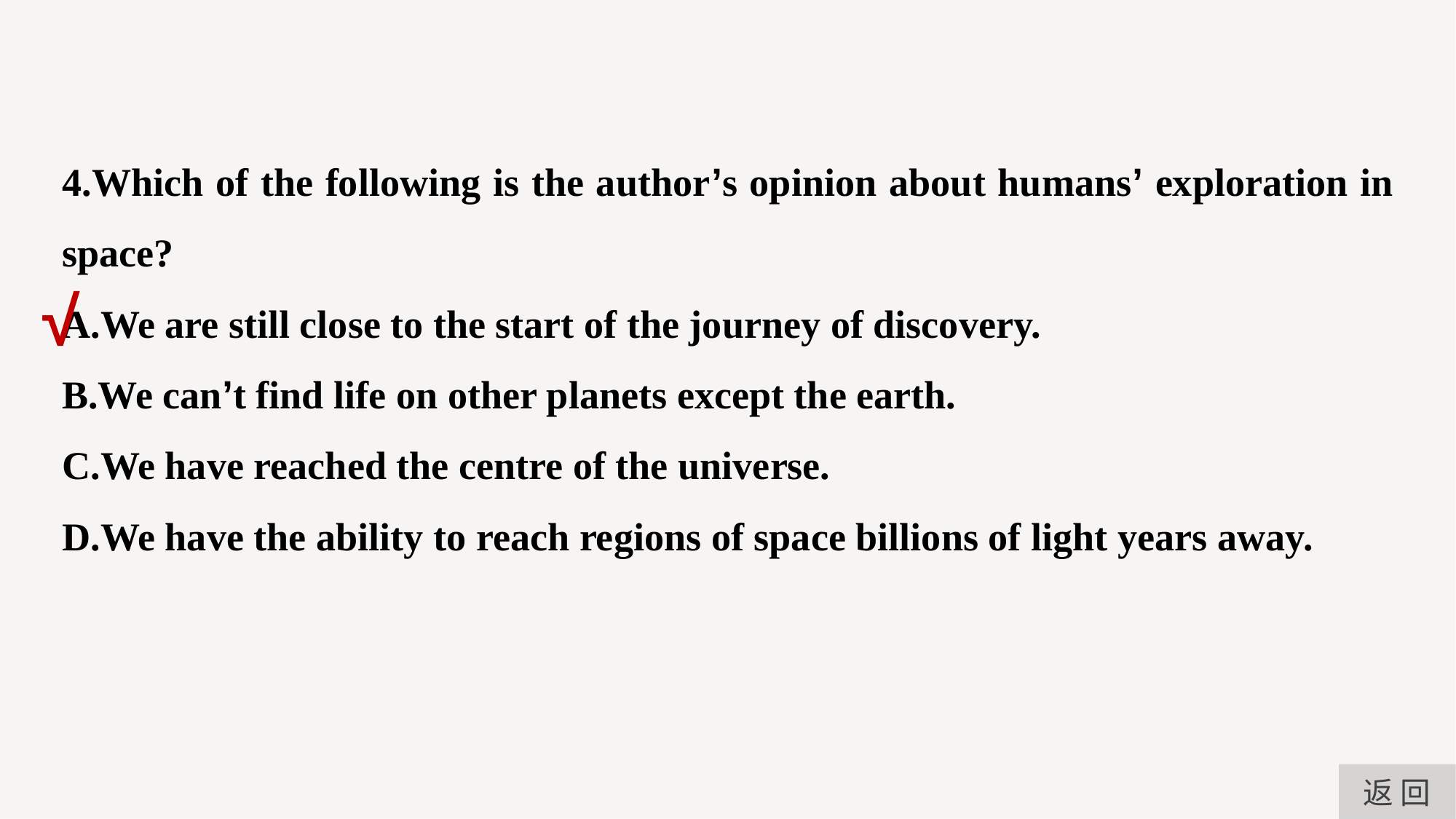

4.Which of the following is the author’s opinion about humans’ exploration in space?
A.We are still close to the start of the journey of discovery.
B.We can’t find life on other planets except the earth.
C.We have reached the centre of the universe.
D.We have the ability to reach regions of space billions of light years away.
√
返 回